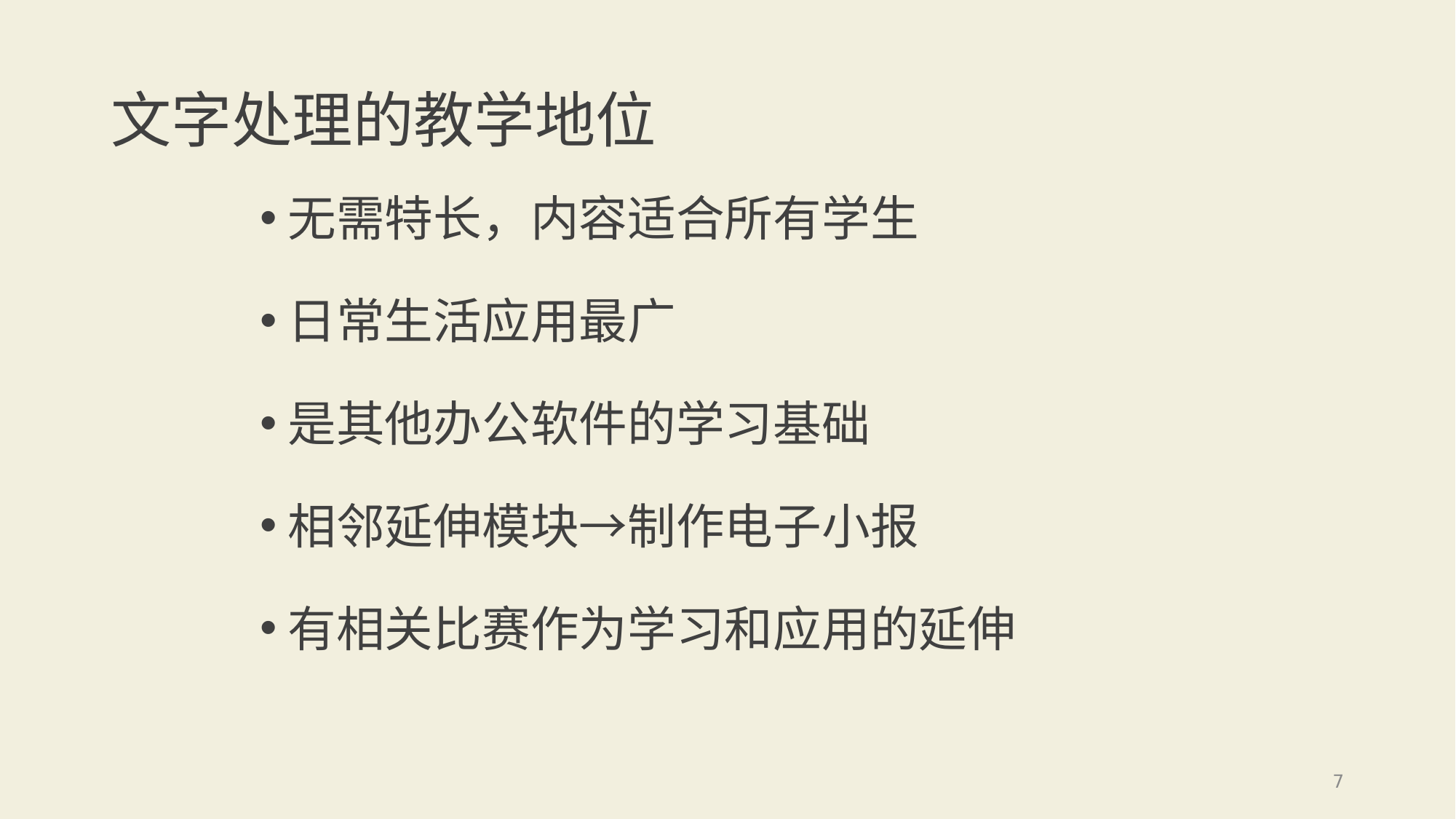

# 文字处理的教学地位
无需特长，内容适合所有学生
日常生活应用最广
是其他办公软件的学习基础
相邻延伸模块→制作电子小报
有相关比赛作为学习和应用的延伸
7